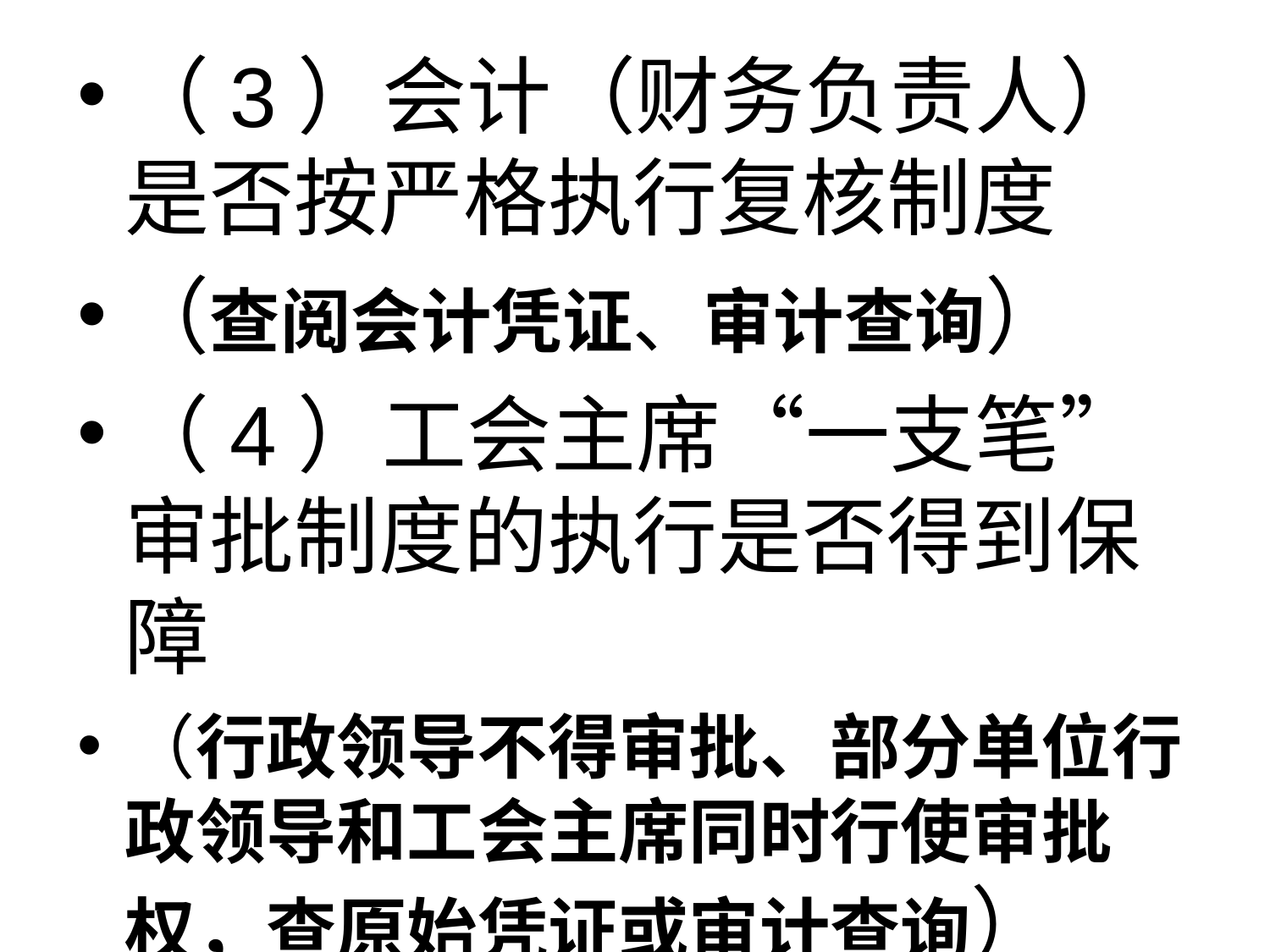

（3）会计（财务负责人）是否按严格执行复核制度
（查阅会计凭证、审计查询）
（4）工会主席“一支笔”审批制度的执行是否得到保障
（行政领导不得审批、部分单位行政领导和工会主席同时行使审批权，查原始凭证或审计查询）

#